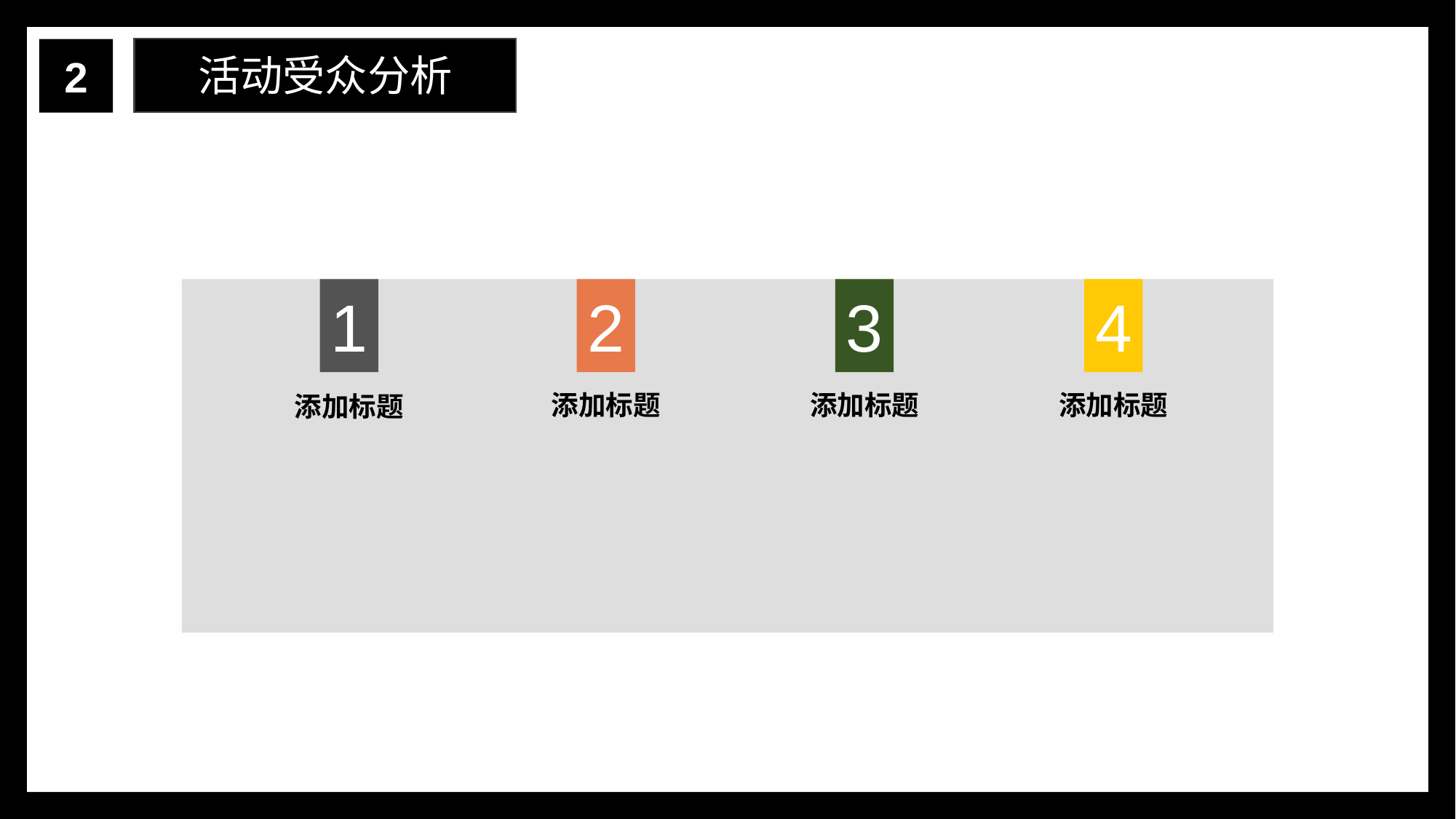

2
活动受众分析

1
2
3
4
添加标题
添加标题
添加标题
添加标题